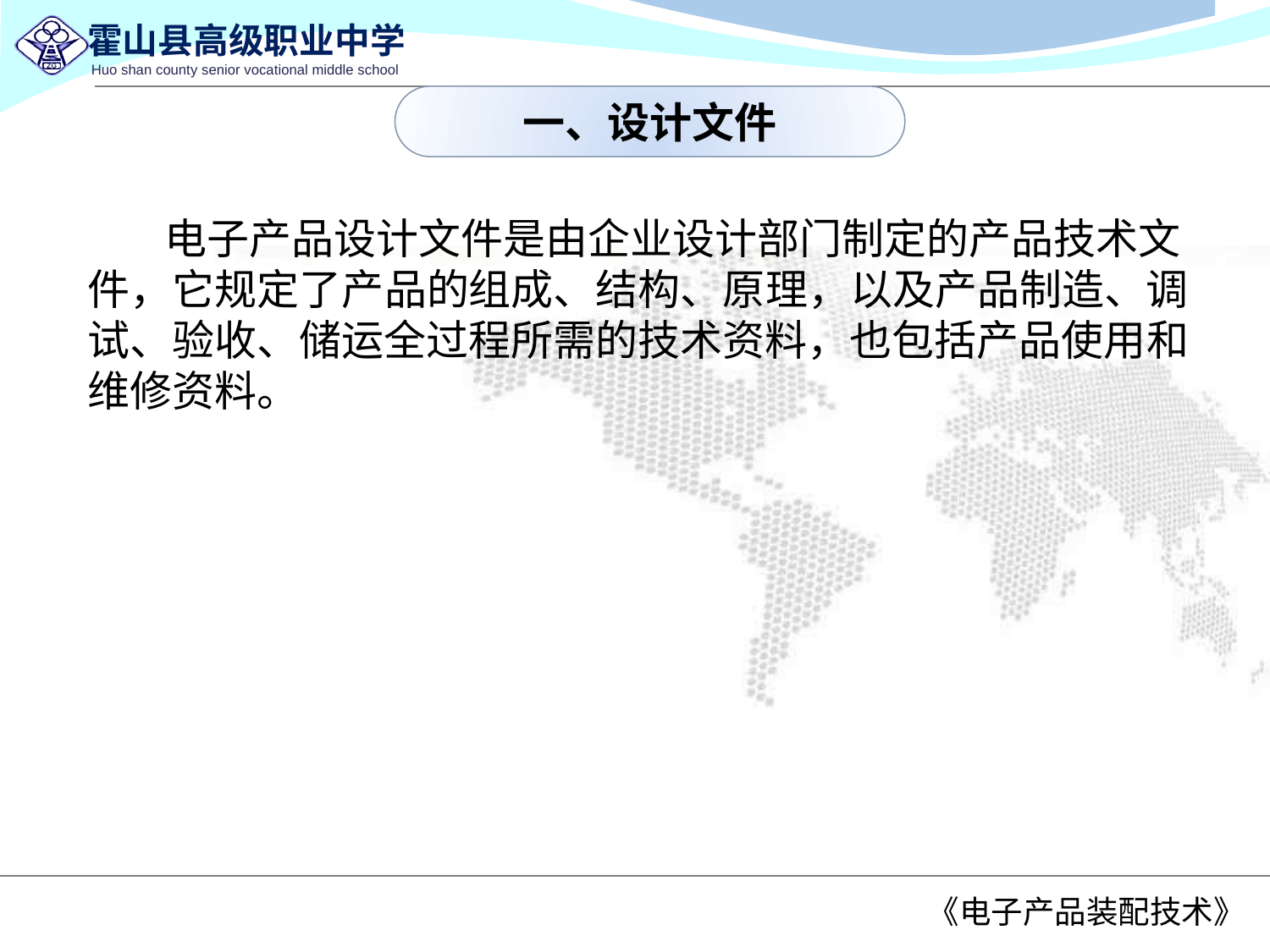

一、设计文件
       电子产品设计文件是由企业设计部门制定的产品技术文件，它规定了产品的组成、结构、原理，以及产品制造、调试、验收、储运全过程所需的技术资料，也包括产品使用和维修资料。